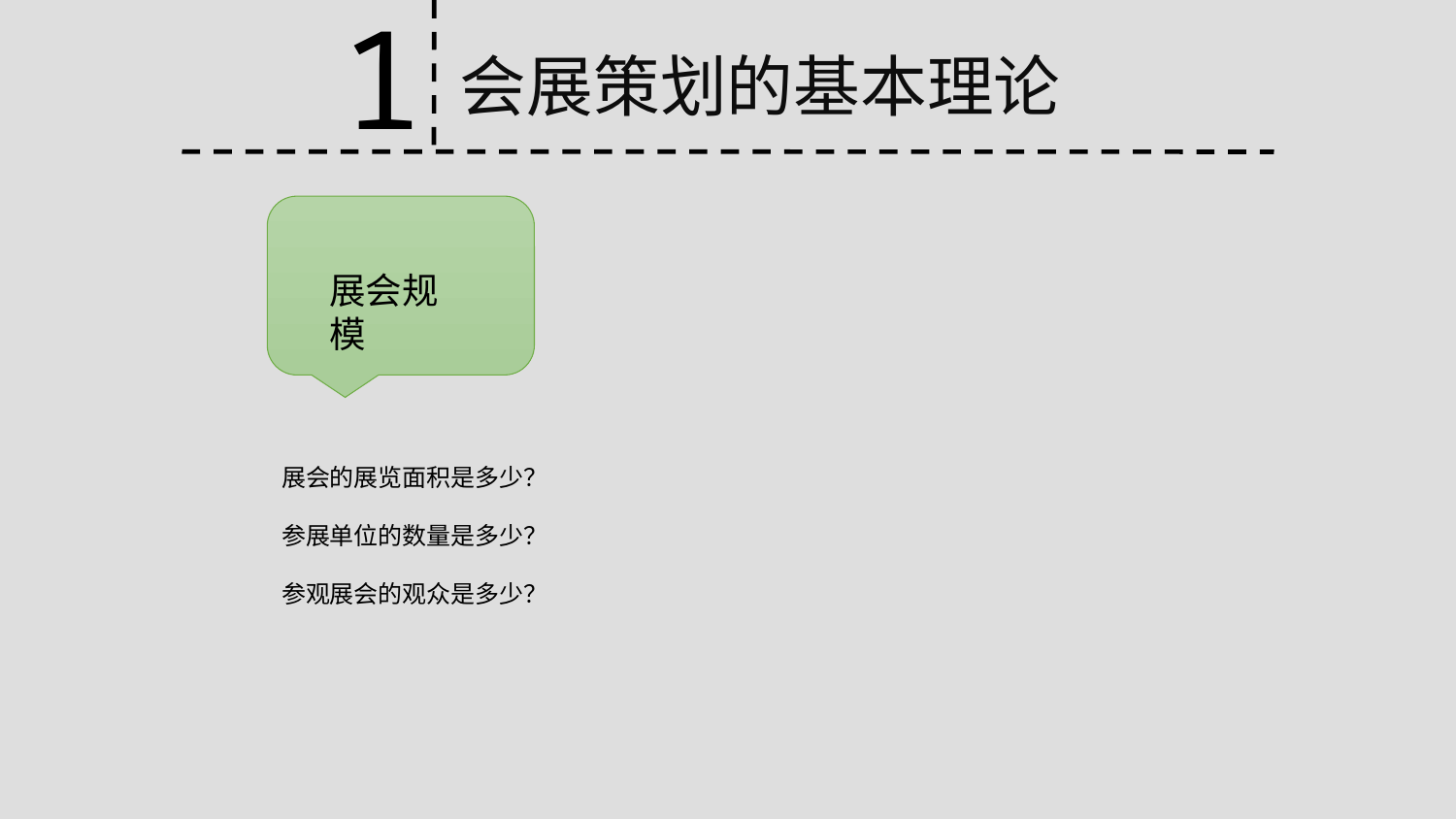

1
会展策划的基本理论

展会规模
展会的展览面积是多少？
参展单位的数量是多少？
参观展会的观众是多少？